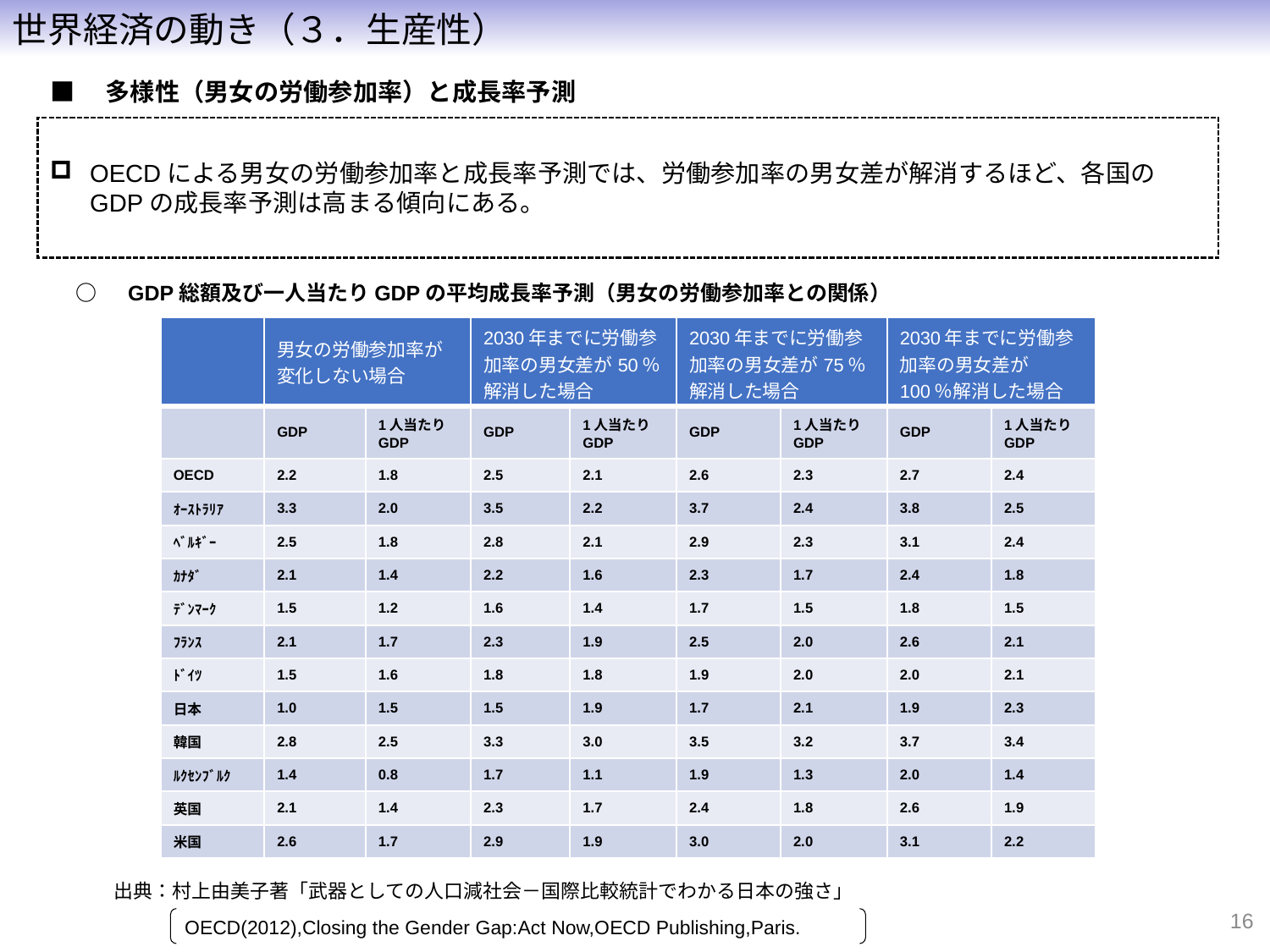

世界経済の動き（３．生産性）
■　多様性（男女の労働参加率）と成長率予測
OECDによる男女の労働参加率と成長率予測では、労働参加率の男女差が解消するほど、各国のGDPの成長率予測は高まる傾向にある。
○　GDP総額及び一人当たりGDPの平均成長率予測（男女の労働参加率との関係）
|  | 男女の労働参加率が変化しない場合 |  | 2030年までに労働参加率の男女差が50％解消した場合 |  | 2030年までに労働参加率の男女差が75％解消した場合 |  | 2030年までに労働参加率の男女差が100％解消した場合 |  |
| --- | --- | --- | --- | --- | --- | --- | --- | --- |
|  | GDP | 1人当たりGDP | GDP | 1人当たりGDP | GDP | 1人当たりGDP | GDP | 1人当たりGDP |
| OECD | 2.2 | 1.8 | 2.5 | 2.1 | 2.6 | 2.3 | 2.7 | 2.4 |
| ｵｰｽﾄﾗﾘｱ | 3.3 | 2.0 | 3.5 | 2.2 | 3.7 | 2.4 | 3.8 | 2.5 |
| ﾍﾞﾙｷﾞｰ | 2.5 | 1.8 | 2.8 | 2.1 | 2.9 | 2.3 | 3.1 | 2.4 |
| ｶﾅﾀﾞ | 2.1 | 1.4 | 2.2 | 1.6 | 2.3 | 1.7 | 2.4 | 1.8 |
| ﾃﾞﾝﾏｰｸ | 1.5 | 1.2 | 1.6 | 1.4 | 1.7 | 1.5 | 1.8 | 1.5 |
| ﾌﾗﾝｽ | 2.1 | 1.7 | 2.3 | 1.9 | 2.5 | 2.0 | 2.6 | 2.1 |
| ﾄﾞｲﾂ | 1.5 | 1.6 | 1.8 | 1.8 | 1.9 | 2.0 | 2.0 | 2.1 |
| 日本 | 1.0 | 1.5 | 1.5 | 1.9 | 1.7 | 2.1 | 1.9 | 2.3 |
| 韓国 | 2.8 | 2.5 | 3.3 | 3.0 | 3.5 | 3.2 | 3.7 | 3.4 |
| ﾙｸｾﾝﾌﾞﾙｸ | 1.4 | 0.8 | 1.7 | 1.1 | 1.9 | 1.3 | 2.0 | 1.4 |
| 英国 | 2.1 | 1.4 | 2.3 | 1.7 | 2.4 | 1.8 | 2.6 | 1.9 |
| 米国 | 2.6 | 1.7 | 2.9 | 1.9 | 3.0 | 2.0 | 3.1 | 2.2 |

出典：村上由美子著「武器としての人口減社会－国際比較統計でわかる日本の強さ」
16
OECD(2012),Closing the Gender Gap:Act Now,OECD Publishing,Paris.